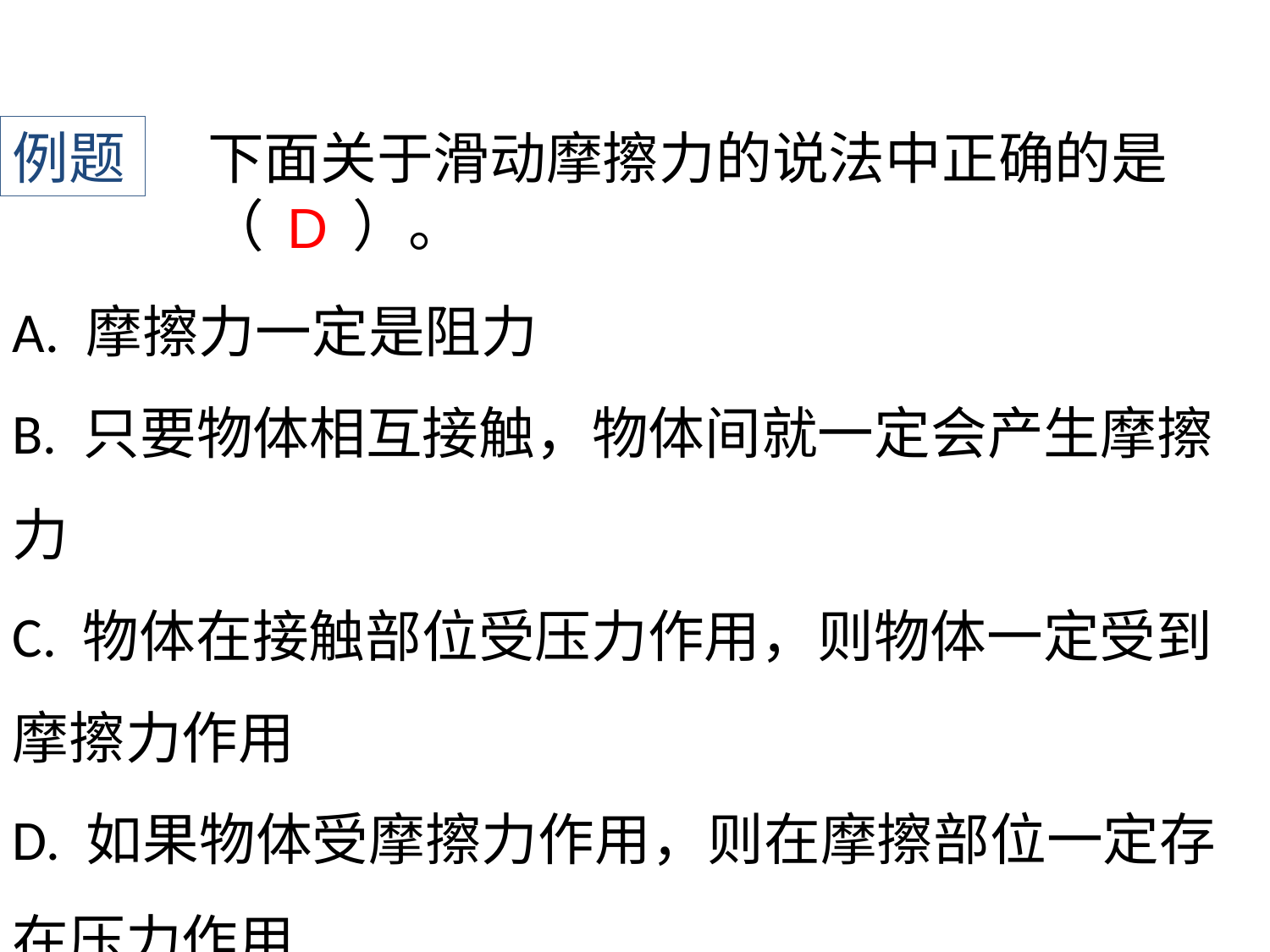

例题
下面关于滑动摩擦力的说法中正确的是（       ）。
D
A. 摩擦力一定是阻力
B. 只要物体相互接触，物体间就一定会产生摩擦力
C. 物体在接触部位受压力作用，则物体一定受到摩擦力作用
D. 如果物体受摩擦力作用，则在摩擦部位一定存在压力作用